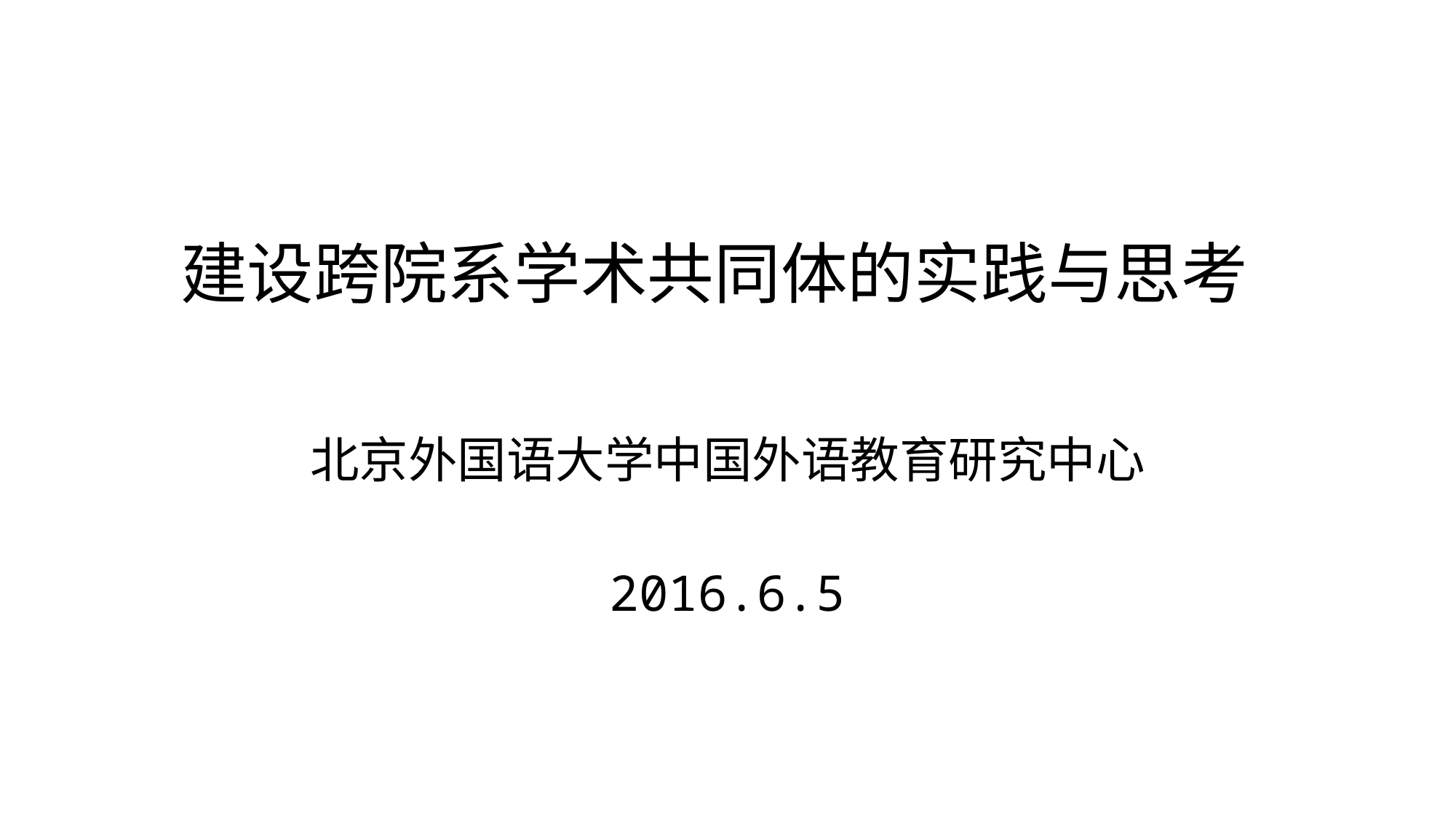

# 建设跨院系学术共同体的实践与思考
北京外国语大学中国外语教育研究中心

2016.6.5